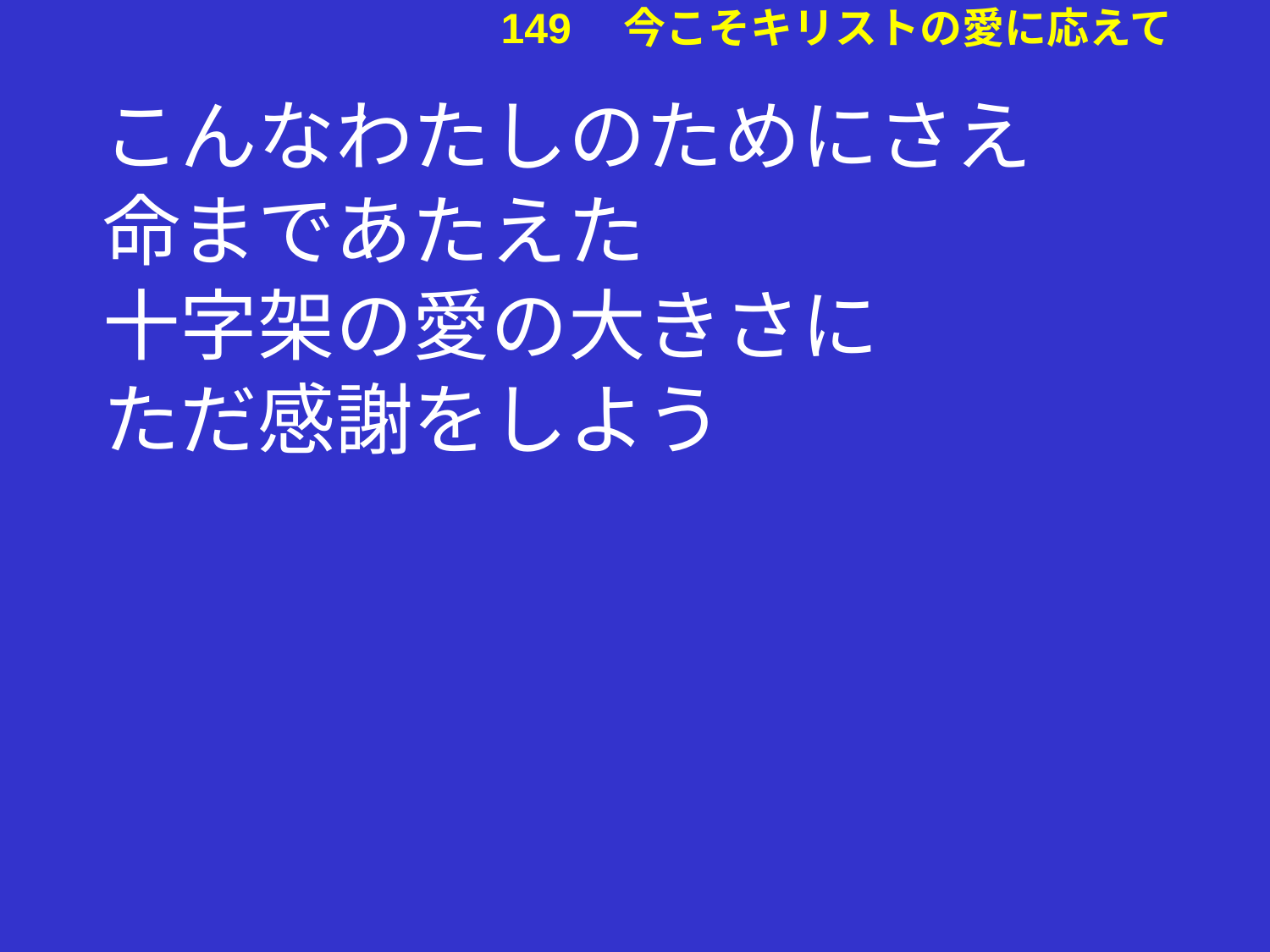

こんなわたしのためにさえ
命まであたえた
十字架の愛の大きさに
ただ感謝をしよう

# 149　今こそキリストの愛に応えて